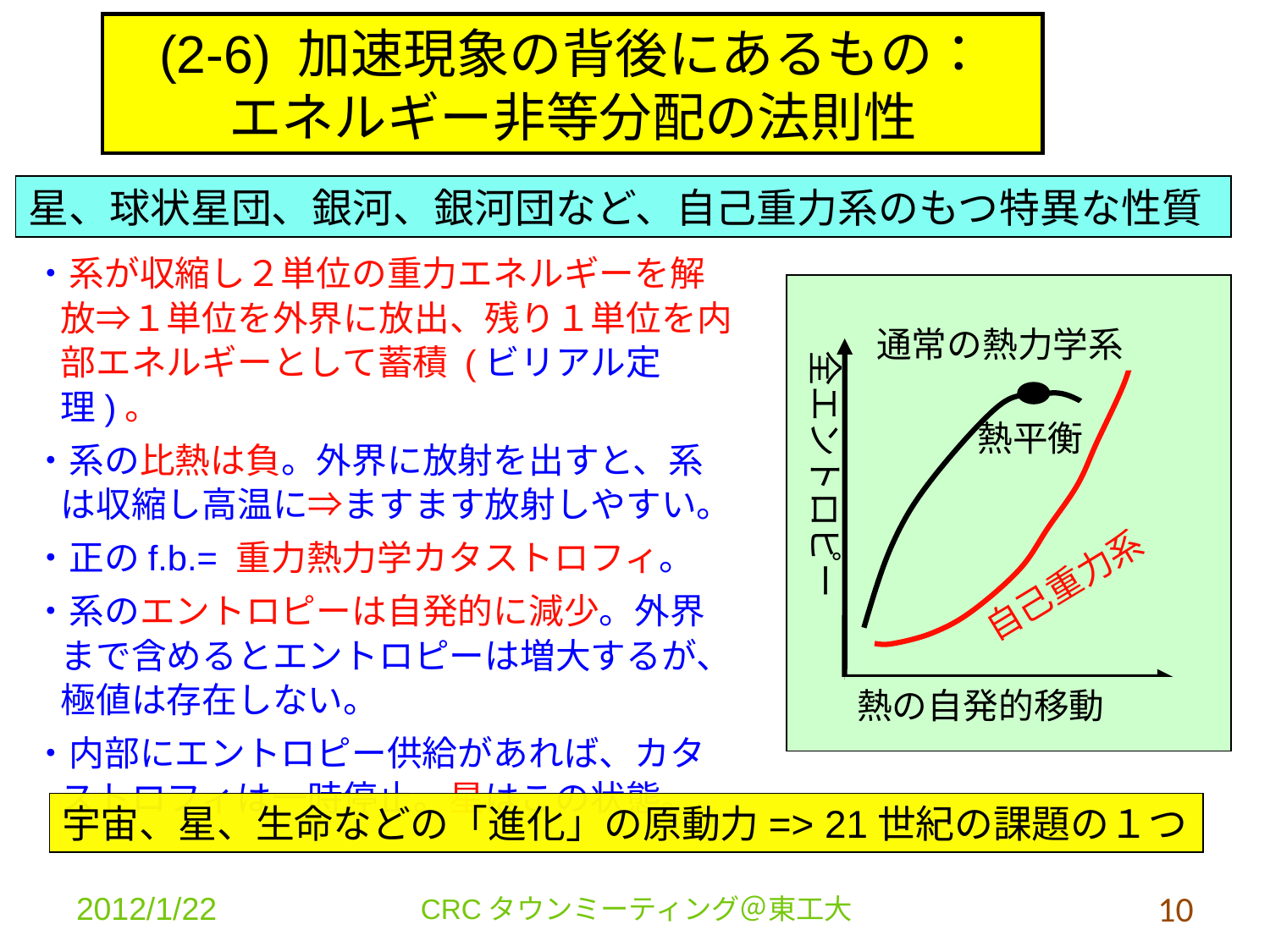

(2-6) 加速現象の背後にあるもの：
エネルギー非等分配の法則性
星、球状星団、銀河、銀河団など、自己重力系のもつ特異な性質
・系が収縮し２単位の重力エネルギーを解放⇒１単位を外界に放出、残り１単位を内部エネルギーとして蓄積 (ビリアル定理)。
・系の比熱は負。外界に放射を出すと、系は収縮し高温に⇒ますます放射しやすい。
・正のf.b.= 重力熱力学カタストロフィ。
・系のエントロピーは自発的に減少。外界
まで含めるとエントロピーは増大するが、極値は存在しない。
・内部にエントロピー供給があれば、カタストロフィは一時停止。星はこの状態。

通常の熱力学系

全エントロピー

自己重力系

熱の自発的移動

熱平衡
宇宙、星、生命などの「進化」の原動力=> 21世紀の課題の１つ
2012/1/22
CRCタウンミーティング＠東工大
10